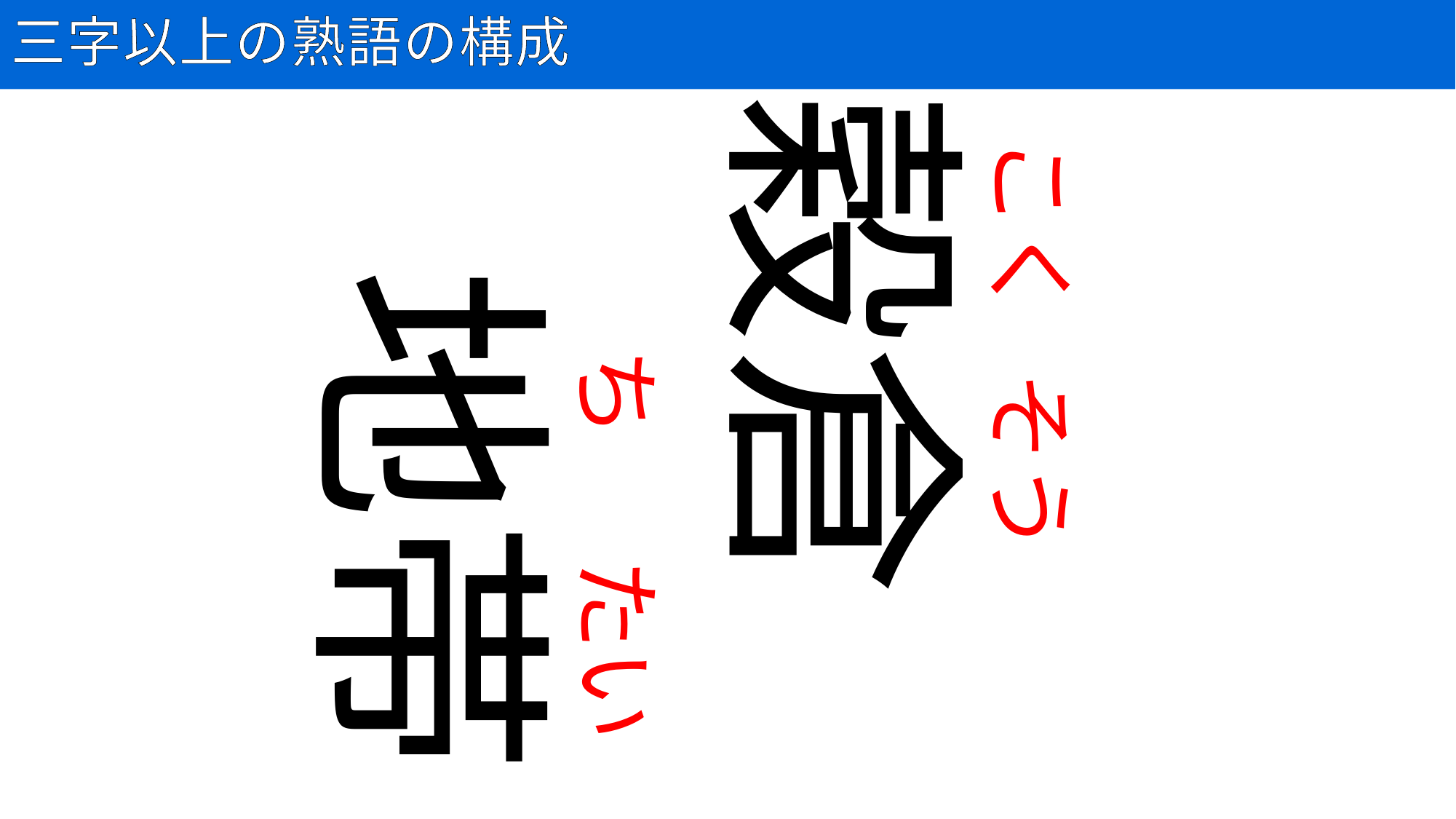

# 三字以上の熟語の構成
48
穀倉
こく
地帯
ち
そう
たい